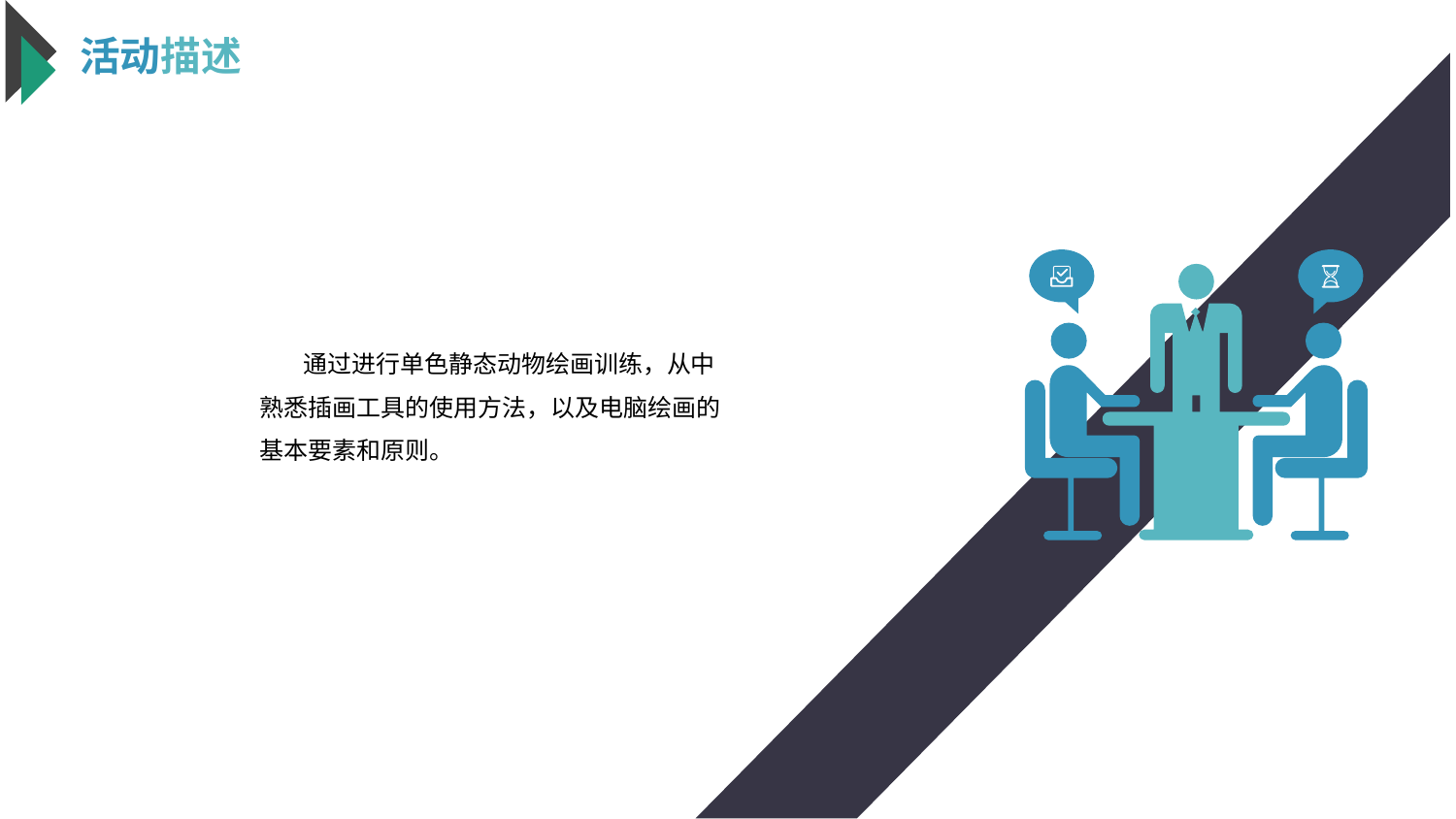

活动描述

       通过进行单色静态动物绘画训练，从中熟悉插画工具的使用方法，以及电脑绘画的基本要素和原则。